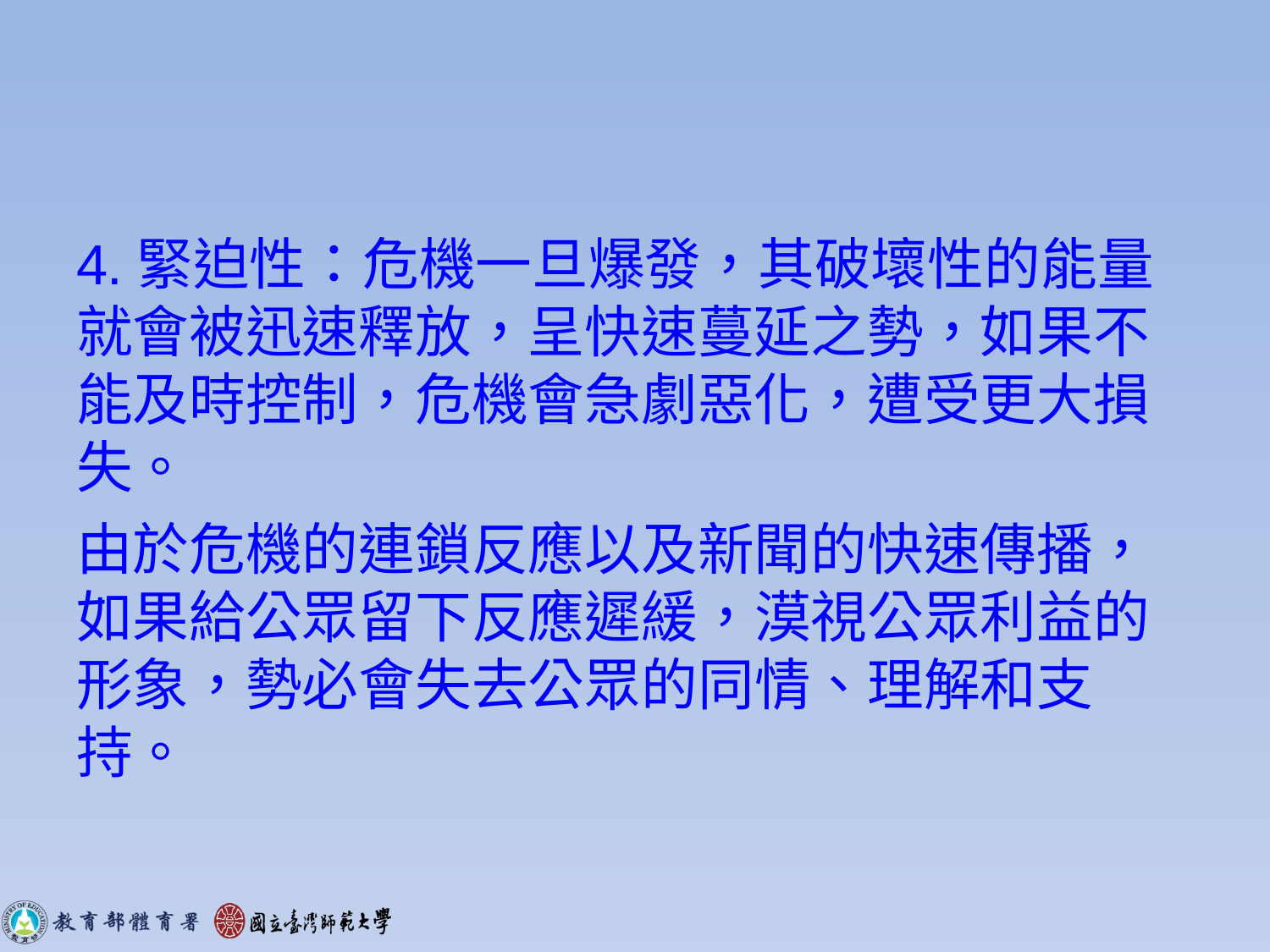

#
4.緊迫性：危機一旦爆發，其破壞性的能量就會被迅速釋放，呈快速蔓延之勢，如果不能及時控制，危機會急劇惡化，遭受更大損失。
由於危機的連鎖反應以及新聞的快速傳播，如果給公眾留下反應遲緩，漠視公眾利益的形象，勢必會失去公眾的同情、理解和支持。